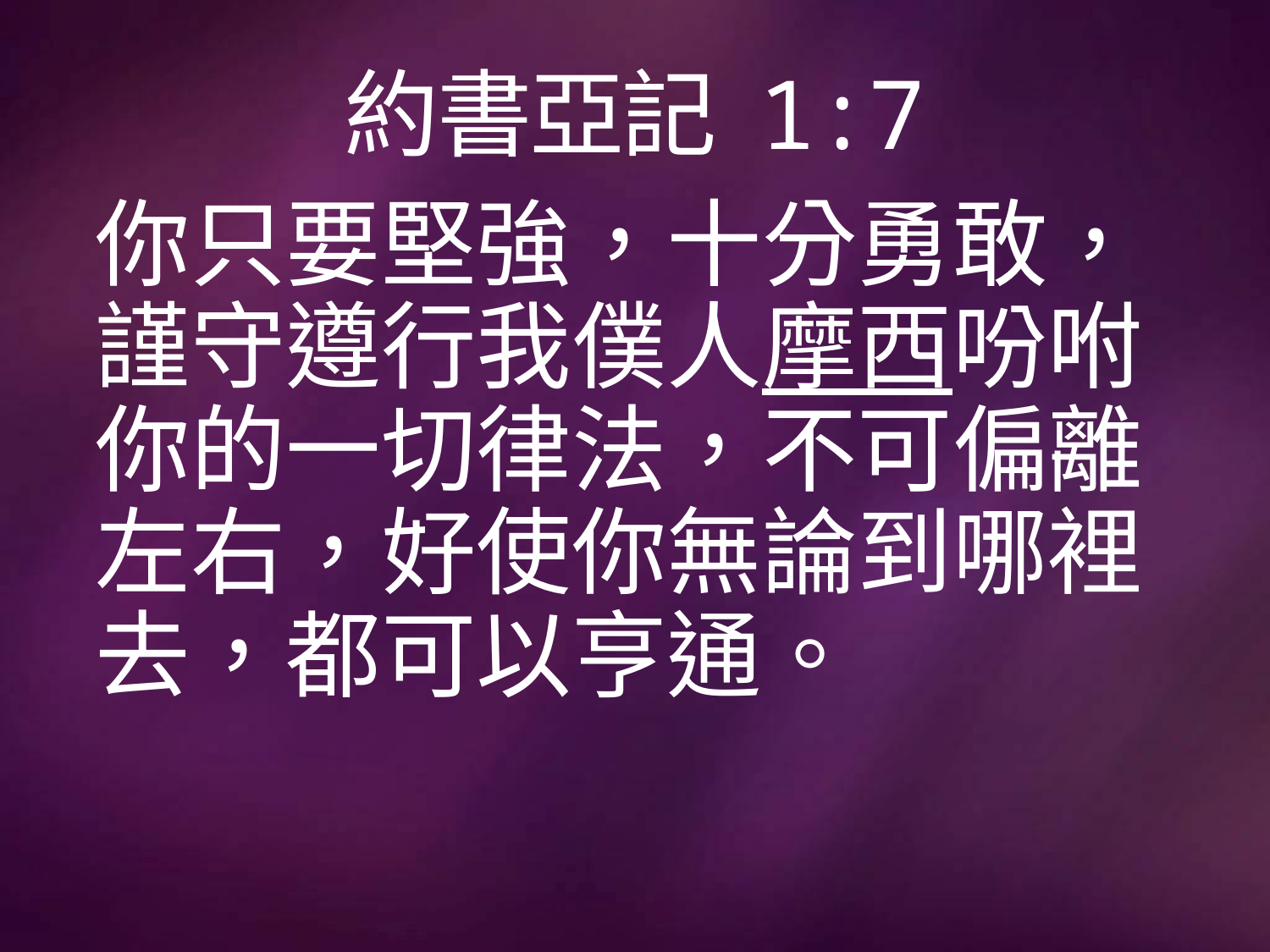

# 約書亞記 1:7
你只要堅強，十分勇敢，謹守遵行我僕人摩西吩咐你的一切律法，不可偏離左右，好使你無論到哪裡去，都可以亨通。